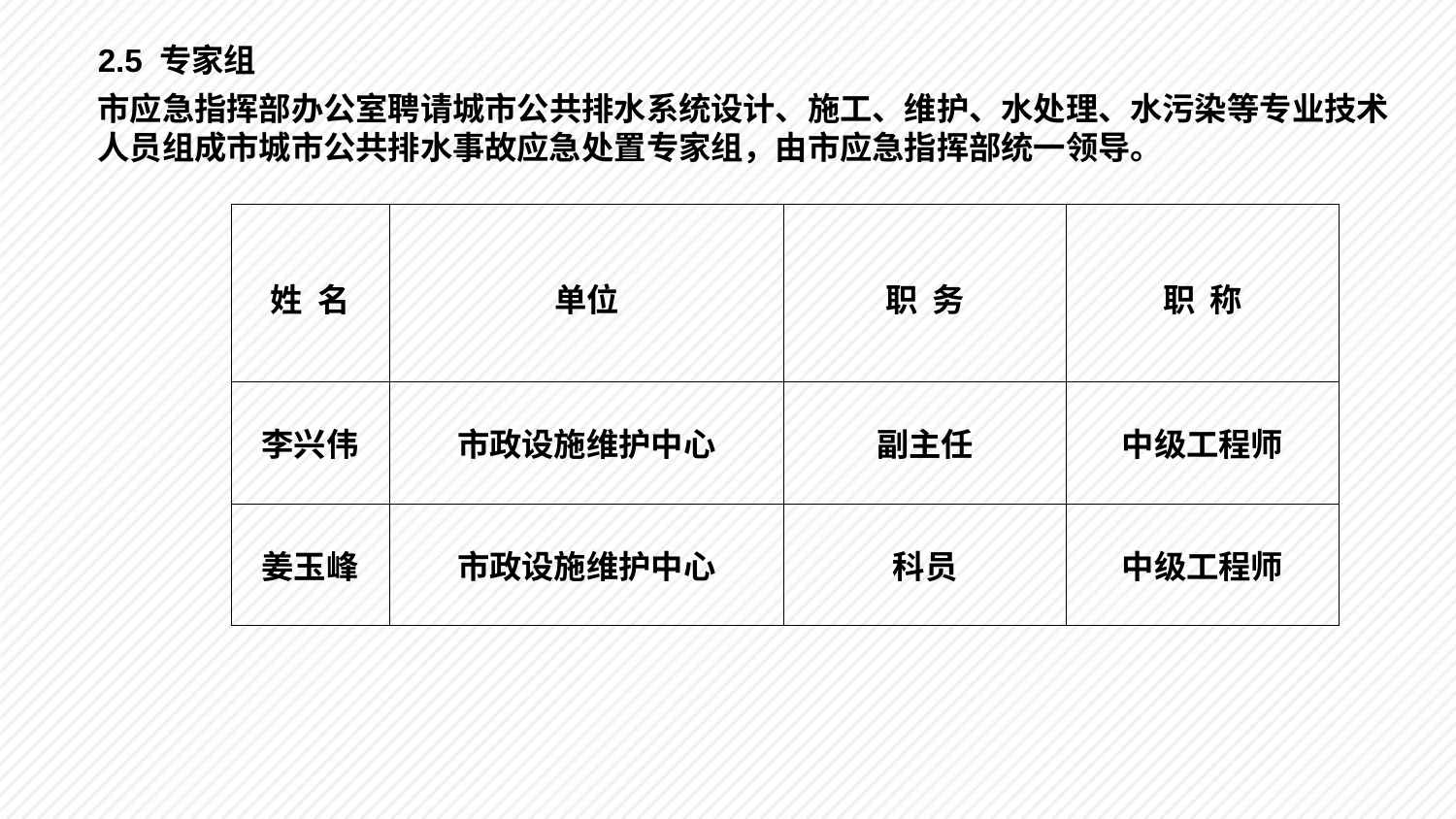

2.5 专家组
市应急指挥部办公室聘请城市公共排水系统设计、施工、维护、水处理、水污染等专业技术人员组成市城市公共排水事故应急处置专家组，由市应急指挥部统一领导。

| 姓 名 | 单位 | 职 务 | 职 称 |
| --- | --- | --- | --- |
| 李兴伟 | 市政设施维护中心 | 副主任 | 中级工程师 |
| 姜玉峰 | 市政设施维护中心 | 科员 | 中级工程师 |